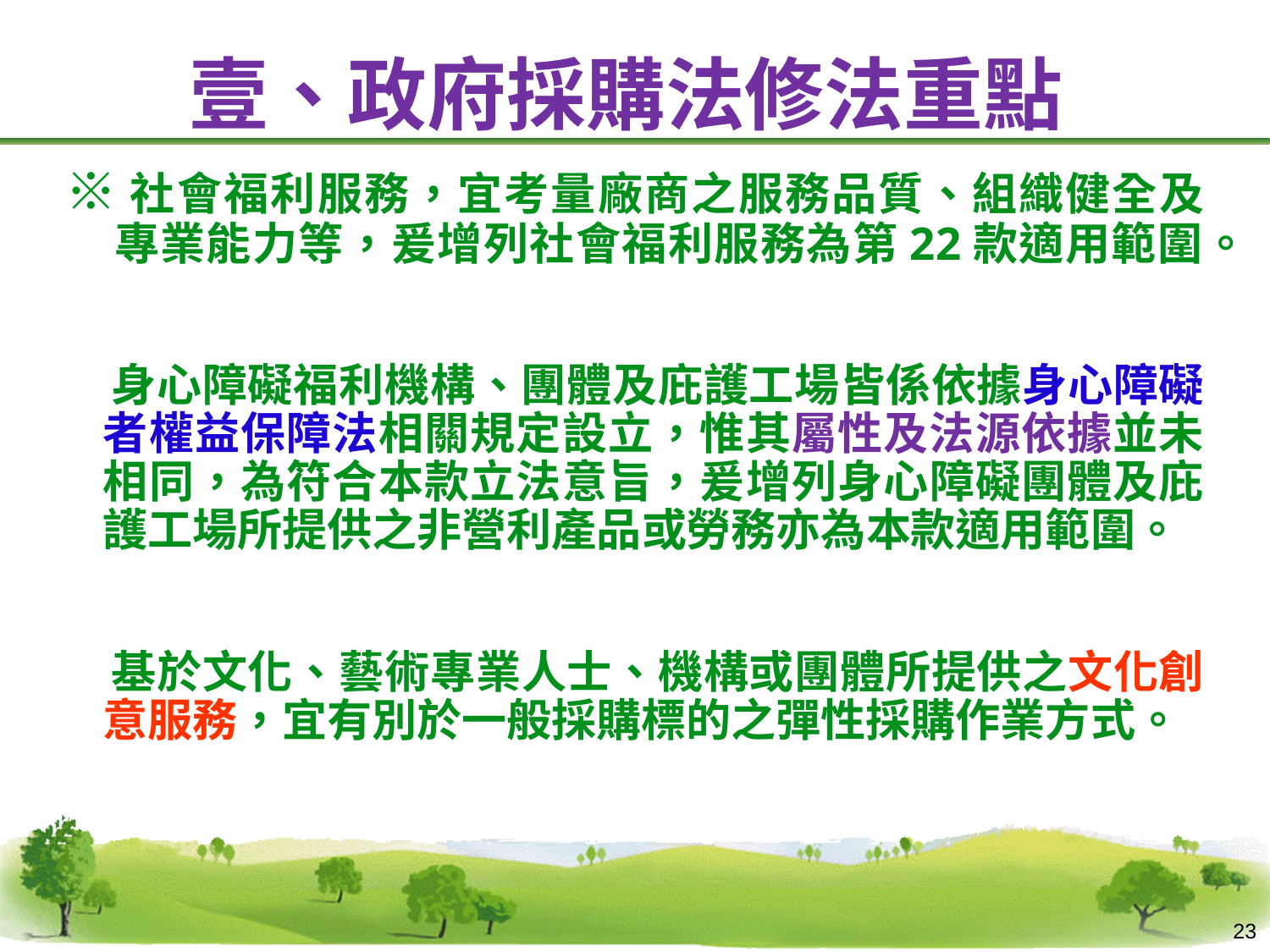

壹、政府採購法修法重點
※社會福利服務，宜考量廠商之服務品質、組織健全及專業能力等，爰增列社會福利服務為第22款適用範圍。

　身心障礙福利機構、團體及庇護工場皆係依據身心障礙者權益保障法相關規定設立，惟其屬性及法源依據並未相同，為符合本款立法意旨，爰增列身心障礙團體及庇護工場所提供之非營利產品或勞務亦為本款適用範圍。

　基於文化、藝術專業人士、機構或團體所提供之文化創意服務，宜有別於一般採購標的之彈性採購作業方式。

23